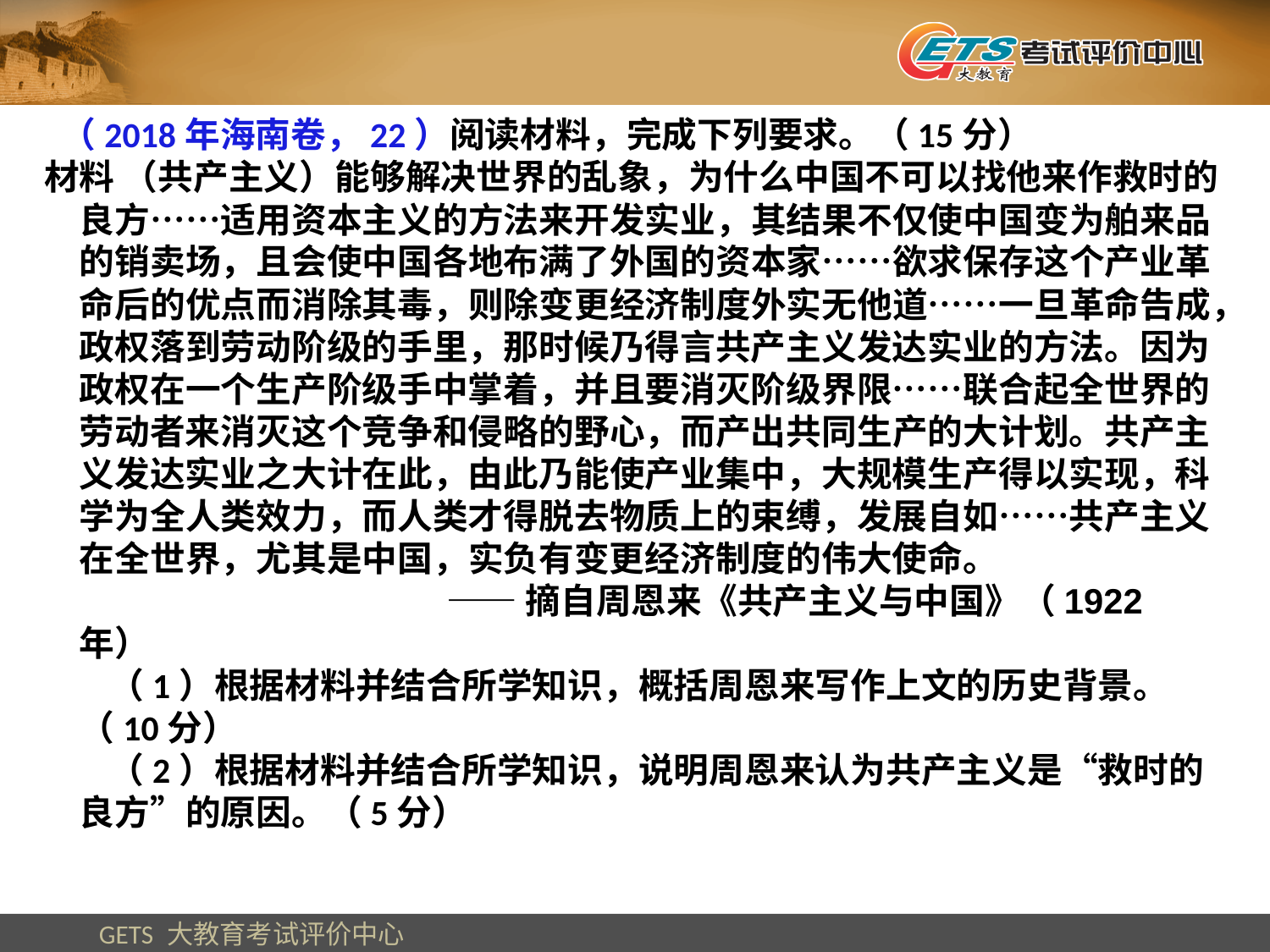

（2018年海南卷，22）阅读材料，完成下列要求。（15分）
材料 （共产主义）能够解决世界的乱象，为什么中国不可以找他来作救时的良方……适用资本主义的方法来开发实业，其结果不仅使中国变为舶来品的销卖场，且会使中国各地布满了外国的资本家……欲求保存这个产业革命后的优点而消除其毒，则除变更经济制度外实无他道……一旦革命告成，政权落到劳动阶级的手里，那时候乃得言共产主义发达实业的方法。因为政权在一个生产阶级手中掌着，并且要消灭阶级界限……联合起全世界的劳动者来消灭这个竞争和侵略的野心，而产出共同生产的大计划。共产主义发达实业之大计在此，由此乃能使产业集中，大规模生产得以实现，科学为全人类效力，而人类才得脱去物质上的束缚，发展自如……共产主义在全世界，尤其是中国，实负有变更经济制度的伟大使命。                                                  ——摘自周恩来《共产主义与中国》（1922年）
       （1）根据材料并结合所学知识，概括周恩来写作上文的历史背景。（10分）       （2）根据材料并结合所学知识，说明周恩来认为共产主义是“救时的良方”的原因。（5分）